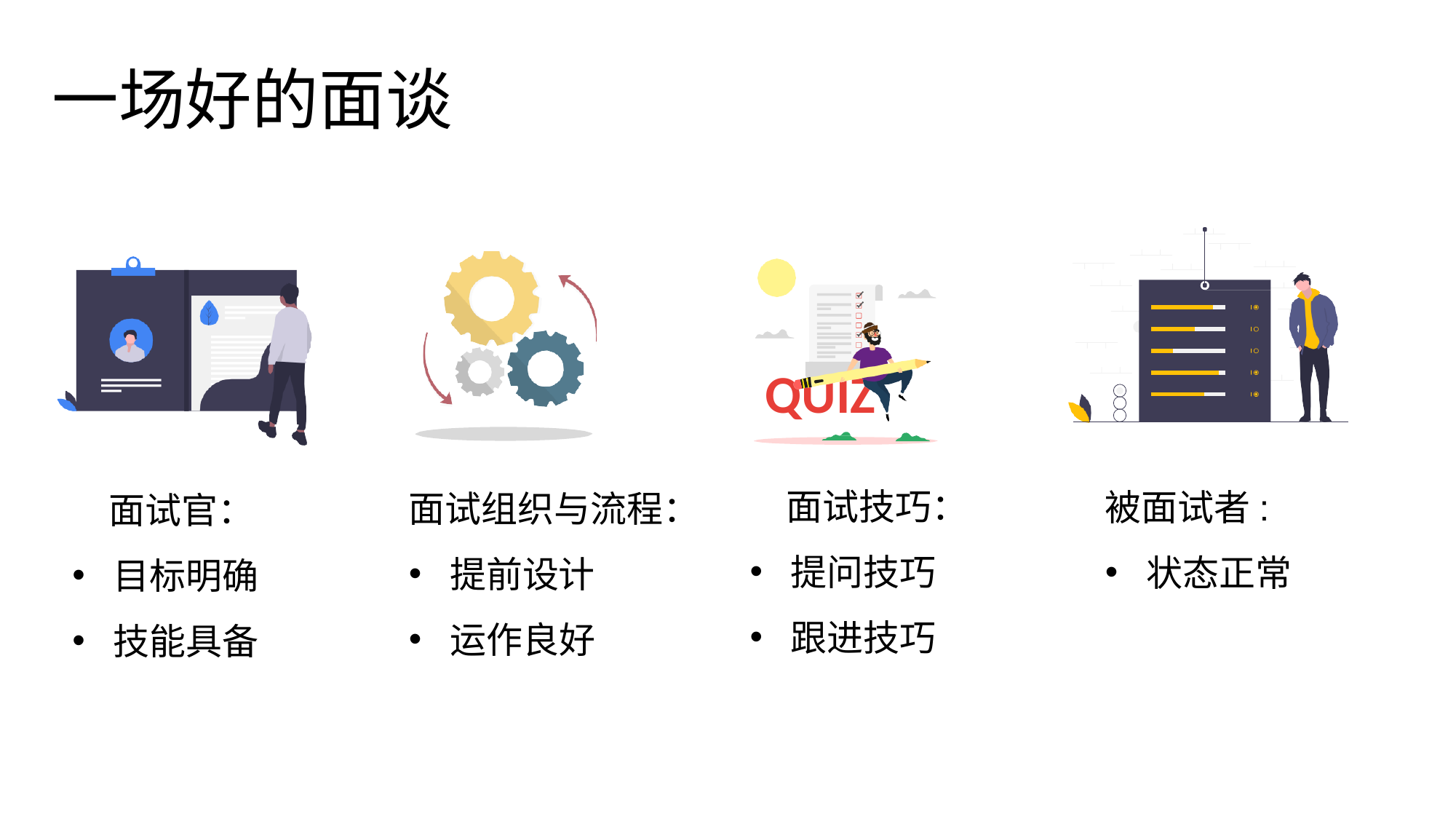

# 一场好的面谈

QUIZ

面试技巧：
提问技巧
跟进技巧
被面试者:
状态正常
面试官：
目标明确
技能具备
面试组织与流程：
提前设计
运作良好